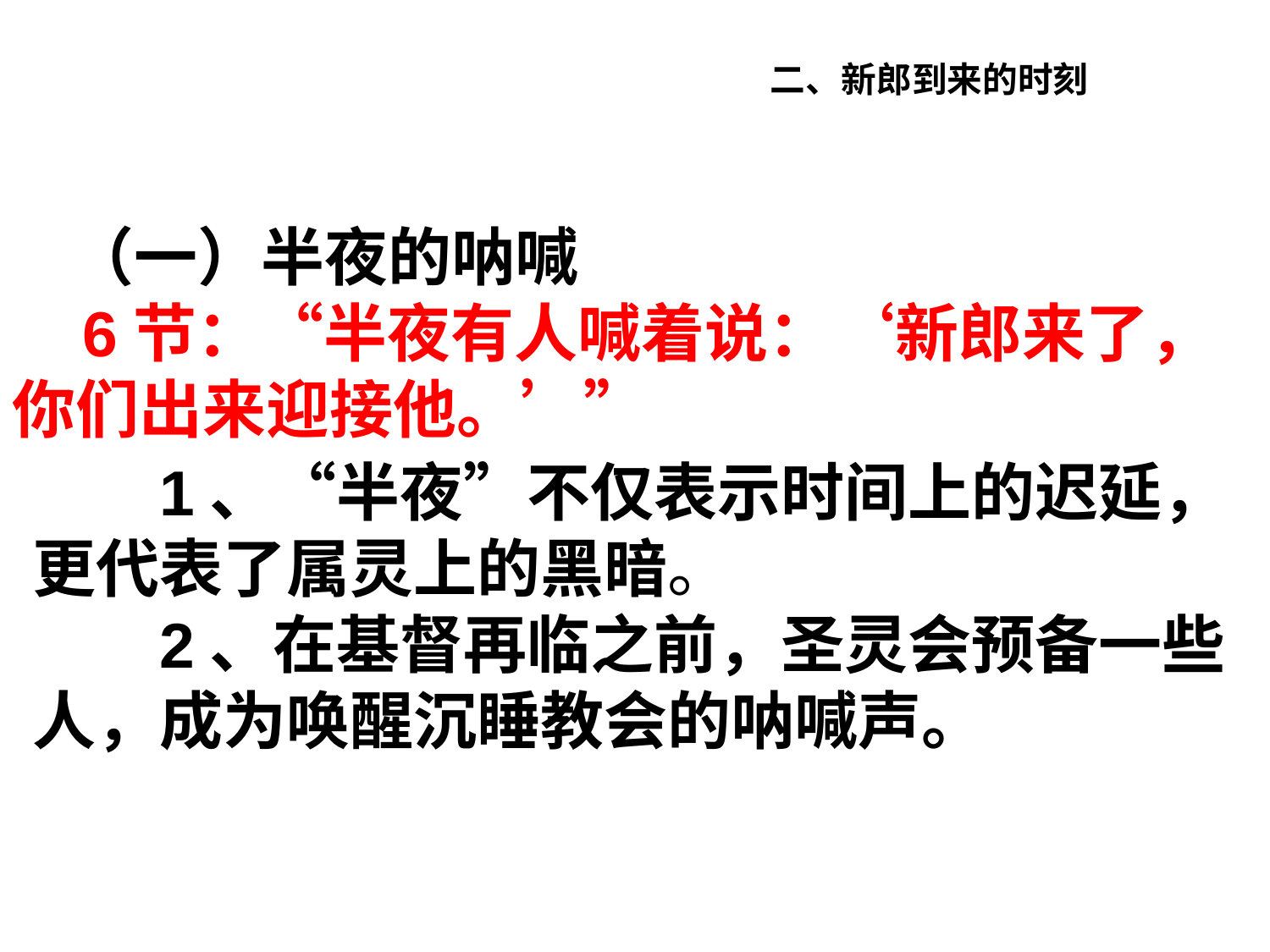

# 二、新郎到来的时刻

   （一）半夜的呐喊
    6节：“半夜有人喊着说：‘新郎来了，你们出来迎接他。’”

	1、“半夜”不仅表示时间上的迟延，更代表了属灵上的黑暗。
	2、在基督再临之前，圣灵会预备一些人，成为唤醒沉睡教会的呐喊声。